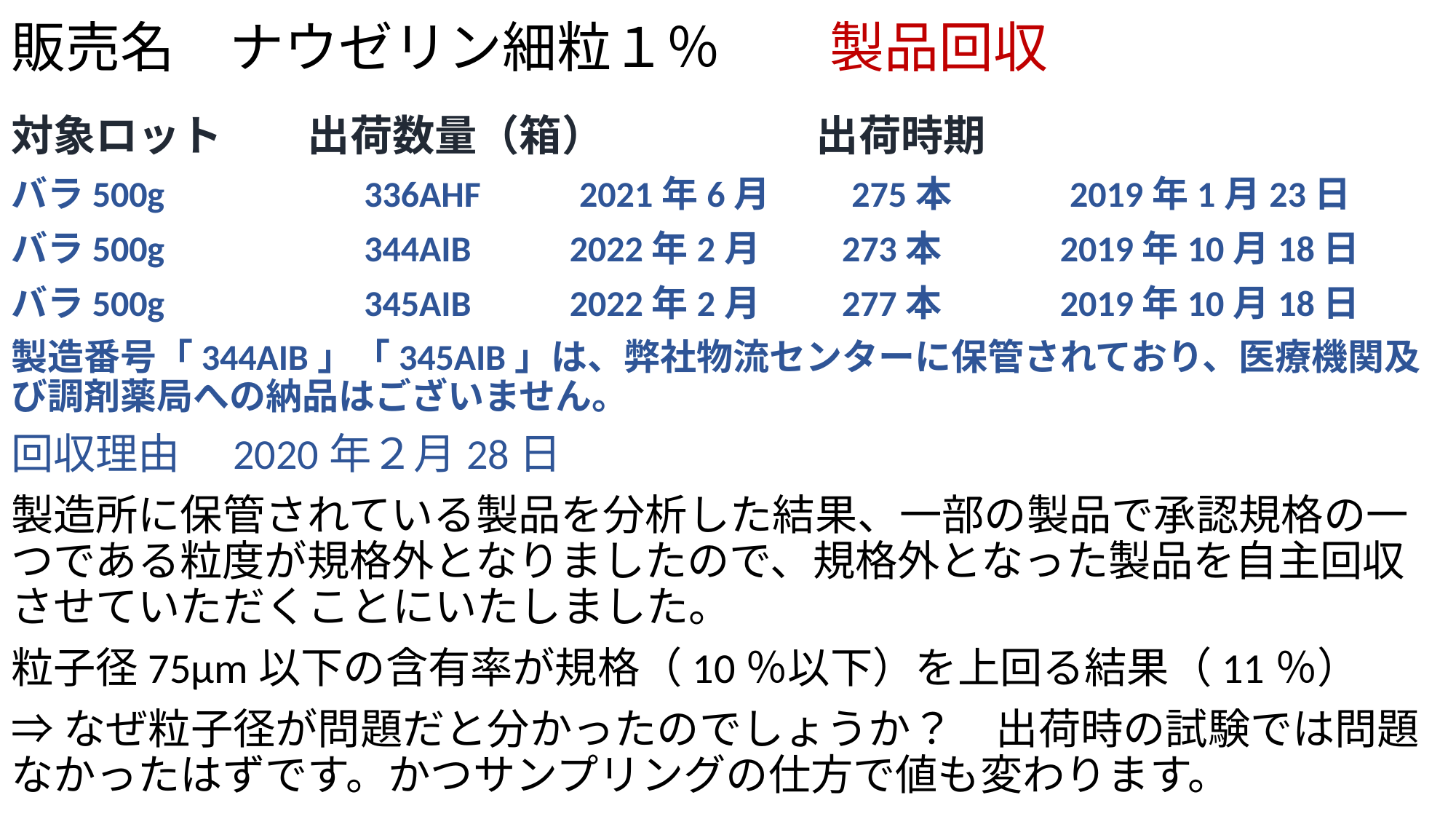

# 販売名　ナウゼリン細粒１％　　製品回収
対象ロット　　出荷数量（箱）　　　　　出荷時期
バラ500g　　　　　336AHF　　 2021年6月　　275本　　　2019年1月23日
バラ500g　　　　　344AIB　　 2022年2月　　273本　　　2019年10月18日
バラ500g　　　　　345AIB　　 2022年2月　　277本　　　2019年10月18日
製造番号「344AIB」「345AIB」は、弊社物流センターに保管されており、医療機関及び調剤薬局への納品はございません。
回収理由　2020年２月28日
製造所に保管されている製品を分析した結果、一部の製品で承認規格の一つである粒度が規格外となりましたので、規格外となった製品を自主回収させていただくことにいたしました。
粒子径75μm以下の含有率が規格（10％以下）を上回る結果（11％）
⇒なぜ粒子径が問題だと分かったのでしょうか？　出荷時の試験では問題なかったはずです。かつサンプリングの仕方で値も変わります。